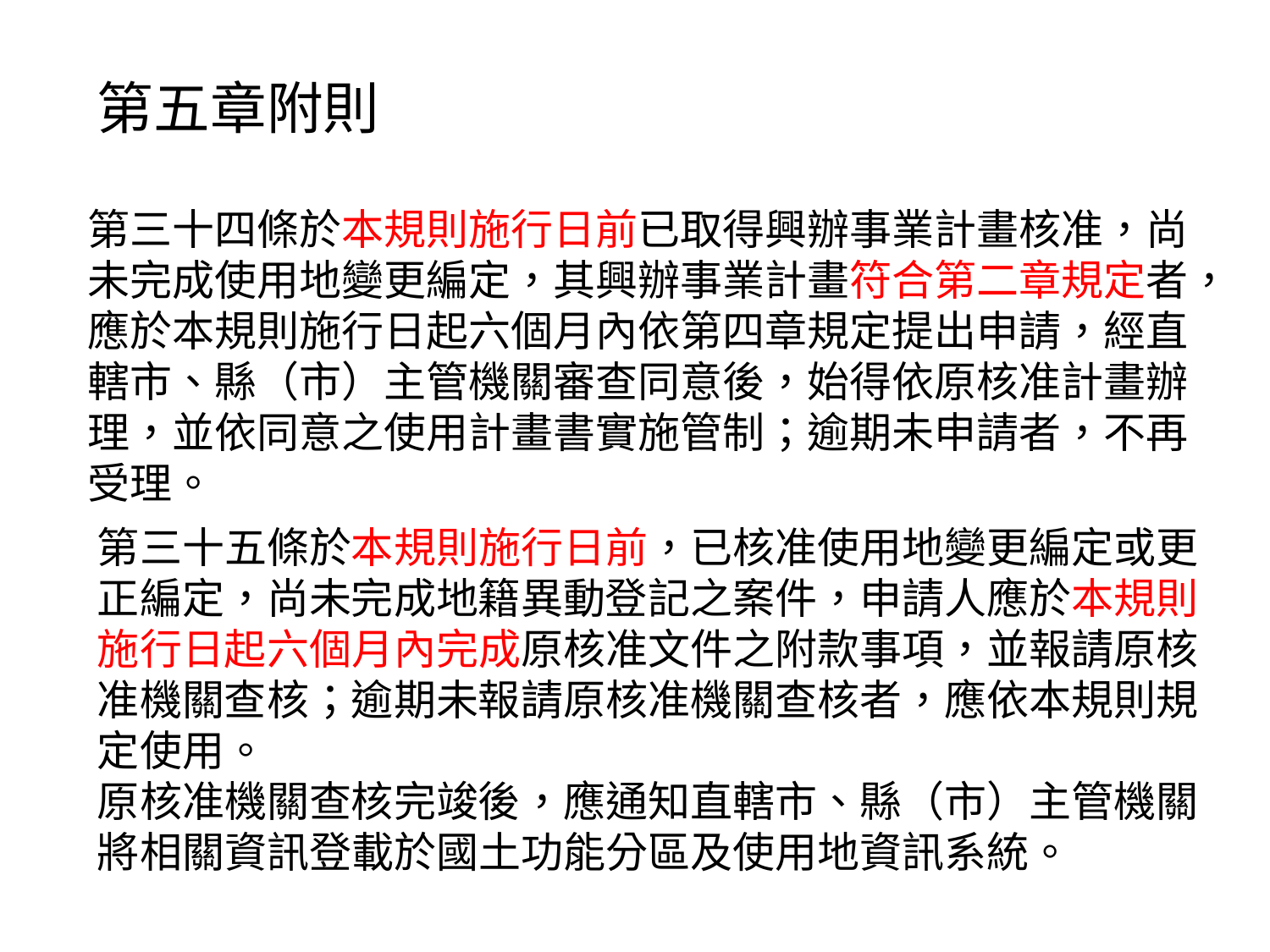

第五章附則
第三十四條於本規則施行日前已取得興辦事業計畫核准，尚未完成使用地變更編定，其興辦事業計畫符合第二章規定者，應於本規則施行日起六個月內依第四章規定提出申請，經直轄市、縣（市）主管機關審查同意後，始得依原核准計畫辦理，並依同意之使用計畫書實施管制；逾期未申請者，不再受理。
第三十五條於本規則施行日前，已核准使用地變更編定或更正編定，尚未完成地籍異動登記之案件，申請人應於本規則施行日起六個月內完成原核准文件之附款事項，並報請原核准機關查核；逾期未報請原核准機關查核者，應依本規則規定使用。
原核准機關查核完竣後，應通知直轄市、縣（市）主管機關將相關資訊登載於國土功能分區及使用地資訊系統。